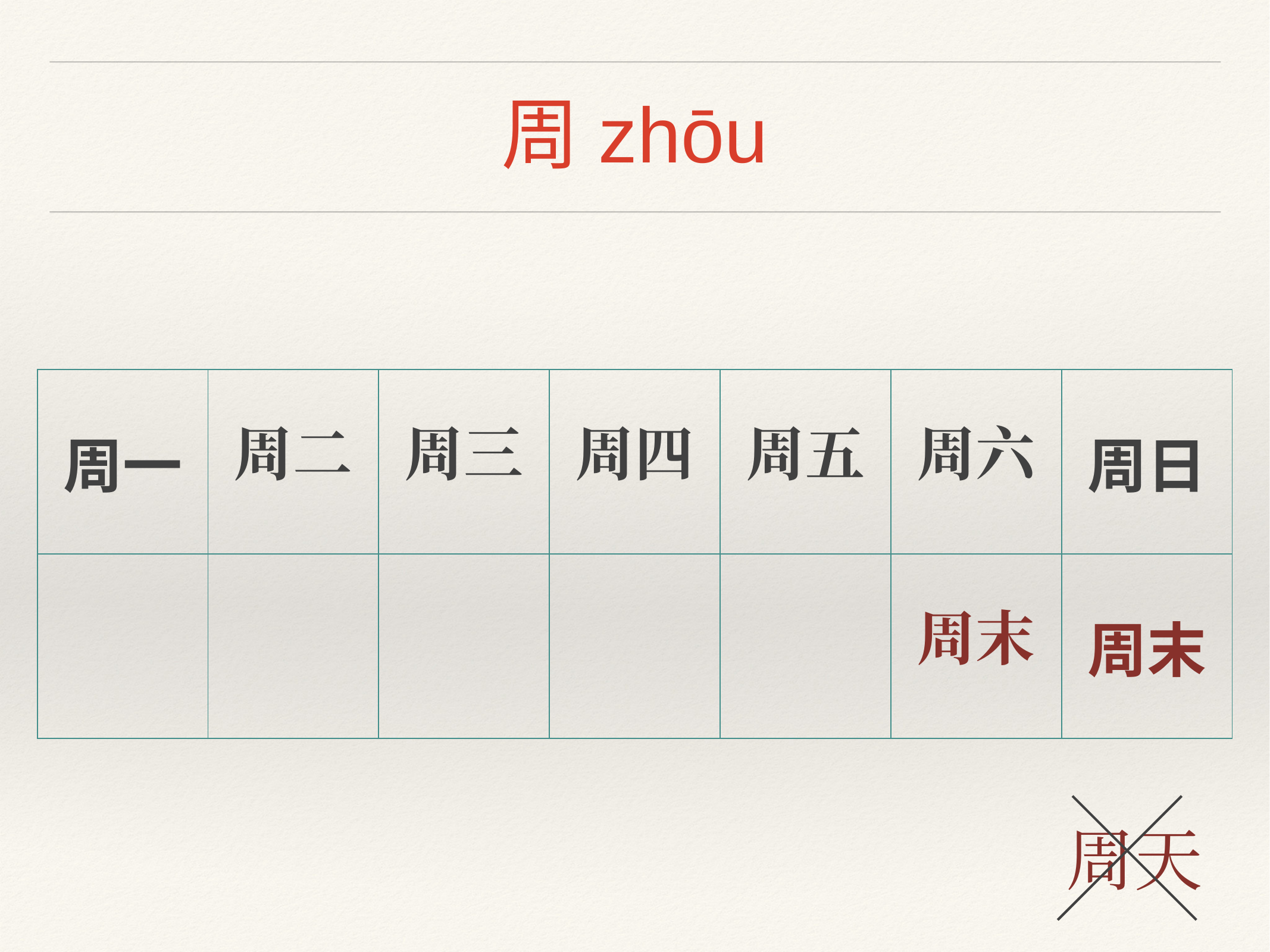

# 周zhōu
| 周一 | 周二 | 周三 | 周四 | 周五 | 周六 | 周日 |
| --- | --- | --- | --- | --- | --- | --- |
|  |  |  |  |  | 周末 | 周末 |

周天